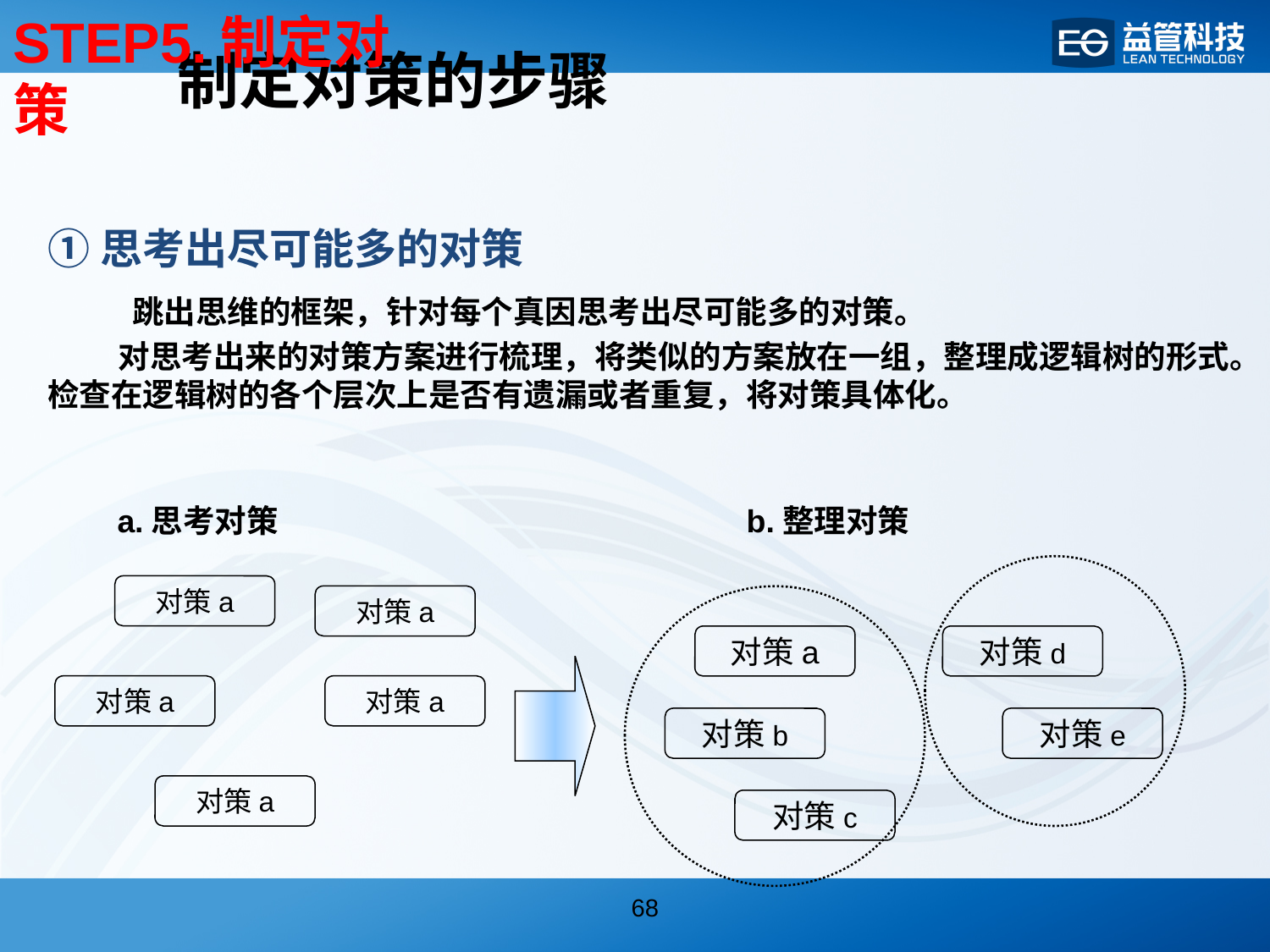

STEP5.制定对策
制定对策的步骤
①思考出尽可能多的对策
　　跳出思维的框架，针对每个真因思考出尽可能多的对策。
　　 对思考出来的对策方案进行梳理，将类似的方案放在一组，整理成逻辑树的形式。检查在逻辑树的各个层次上是否有遗漏或者重复，将对策具体化。

a.思考对策
b.整理对策

对策a
对策a

对策a
对策d

对策a
对策a
对策b
对策e
对策a
对策c